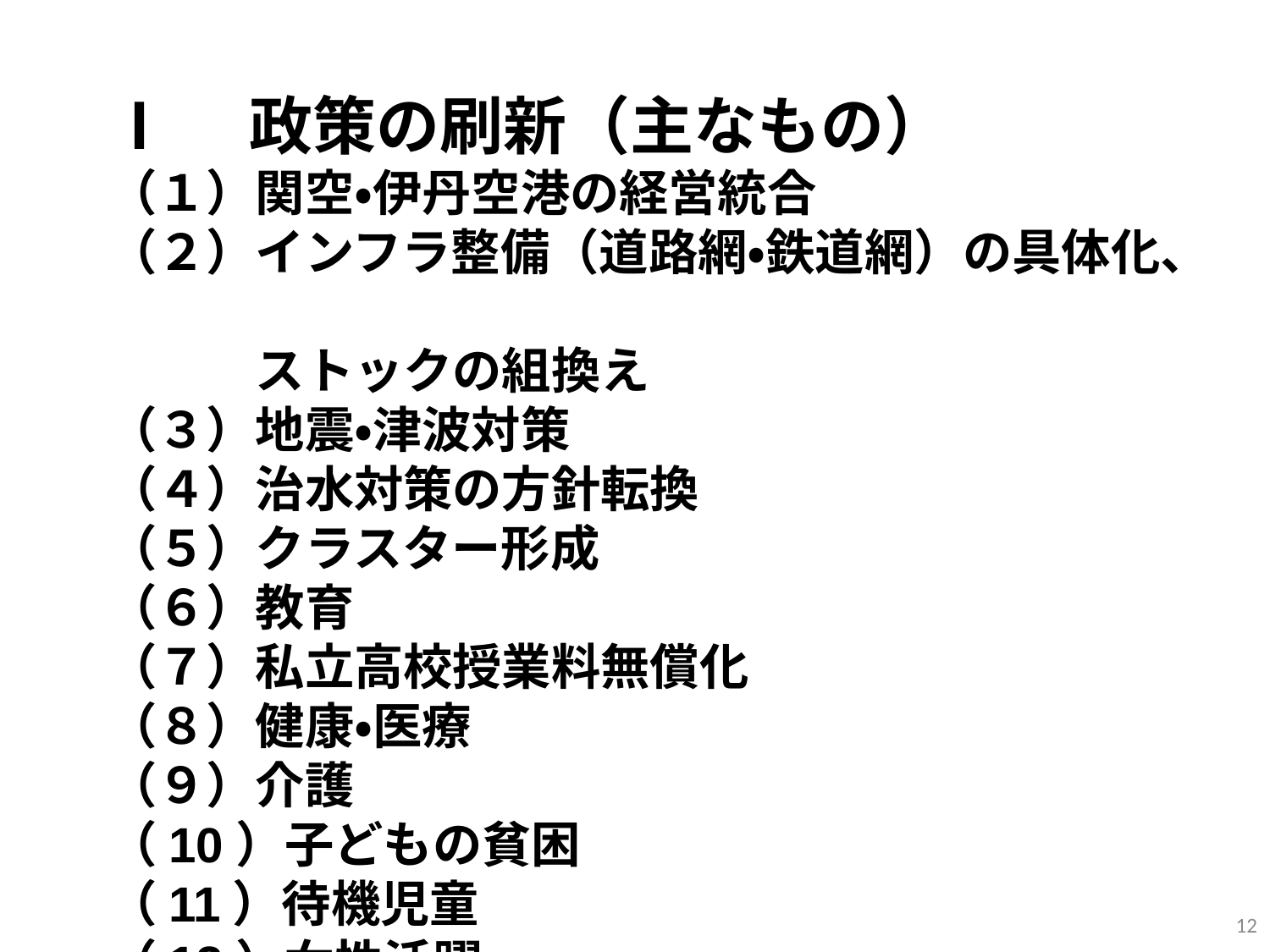

# Ⅰ　政策の刷新（主なもの） （１）関空・伊丹空港の経営統合　　 （２）インフラ整備（道路網・鉄道網）の具体化、 　　　ストックの組換え （３）地震・津波対策　　 （４）治水対策の方針転換 （５）クラスター形成 	　　　 （６）教育				　　　 （７）私立高校授業料無償化		　 （８）健康・医療 （９）介護 （10）子どもの貧困 （11）待機児童 （12）女性活躍
12